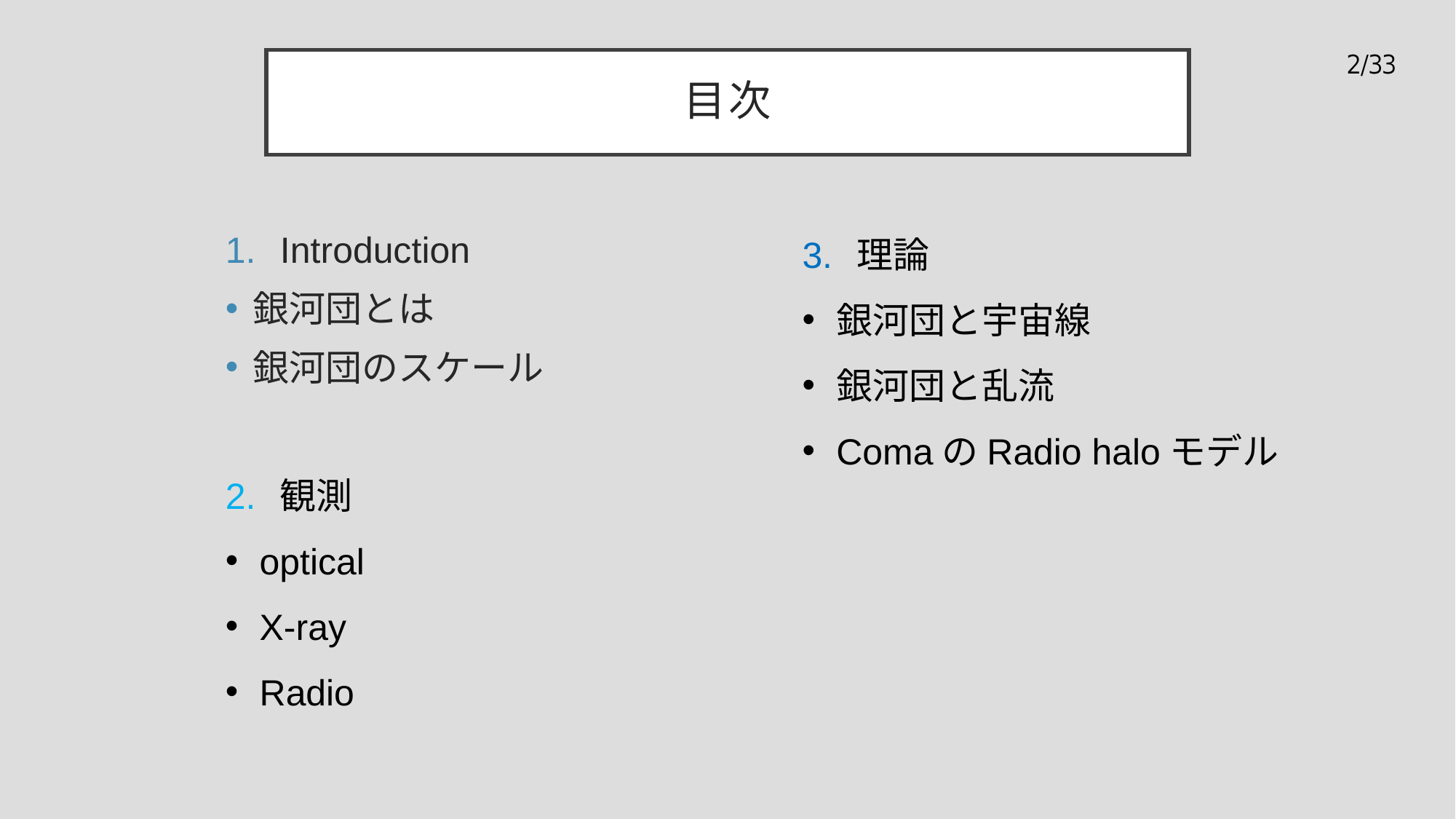

2/33
# 目次
理論
銀河団と宇宙線
銀河団と乱流
ComaのRadio haloモデル

Introduction
銀河団とは
銀河団のスケール
観測
optical
X-ray
Radio